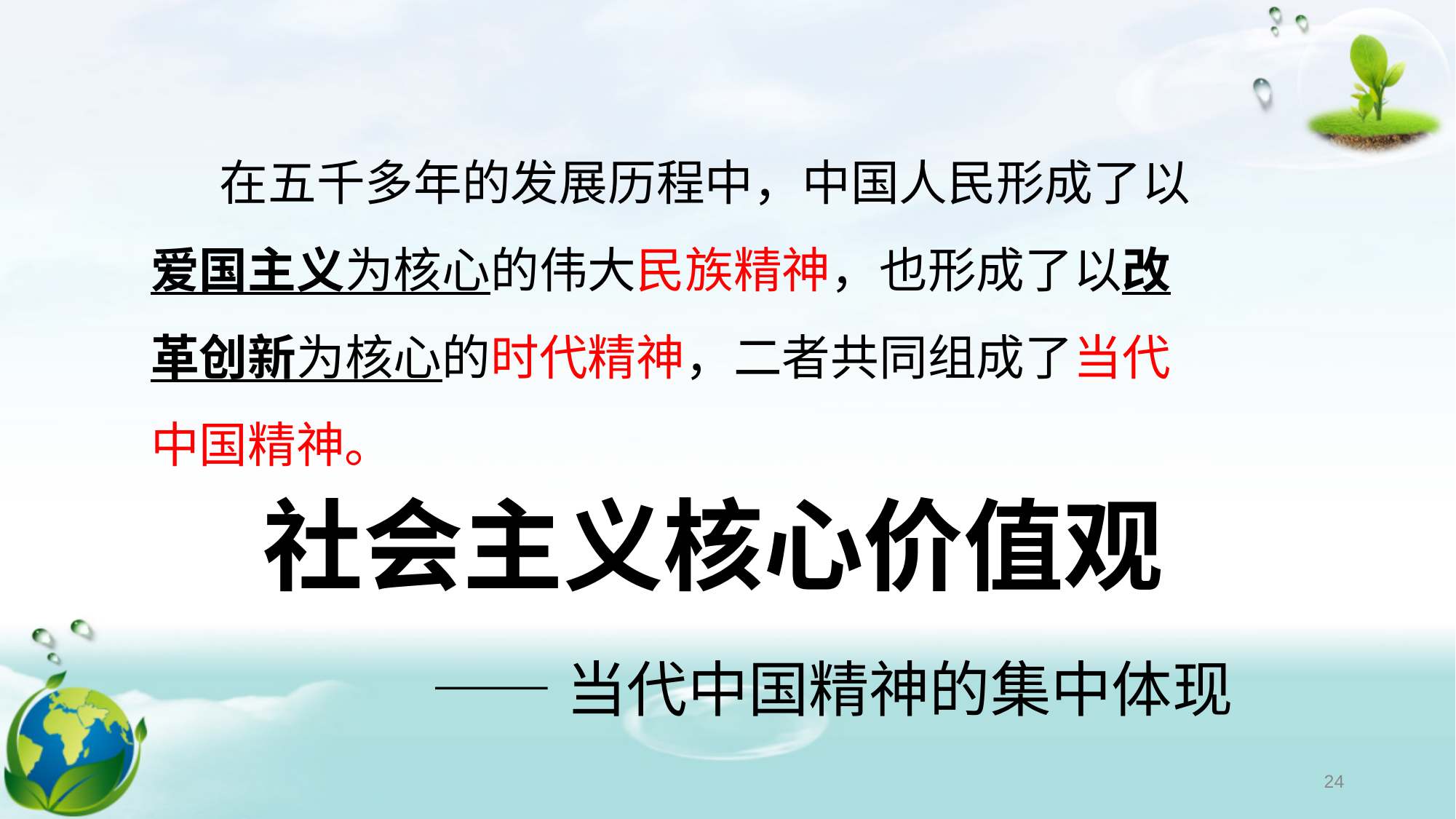

在五千多年的发展历程中，中国人民形成了以爱国主义为核心的伟大民族精神，也形成了以改革创新为核心的时代精神，二者共同组成了当代中国精神。

社会主义核心价值观
——当代中国精神的集中体现
24